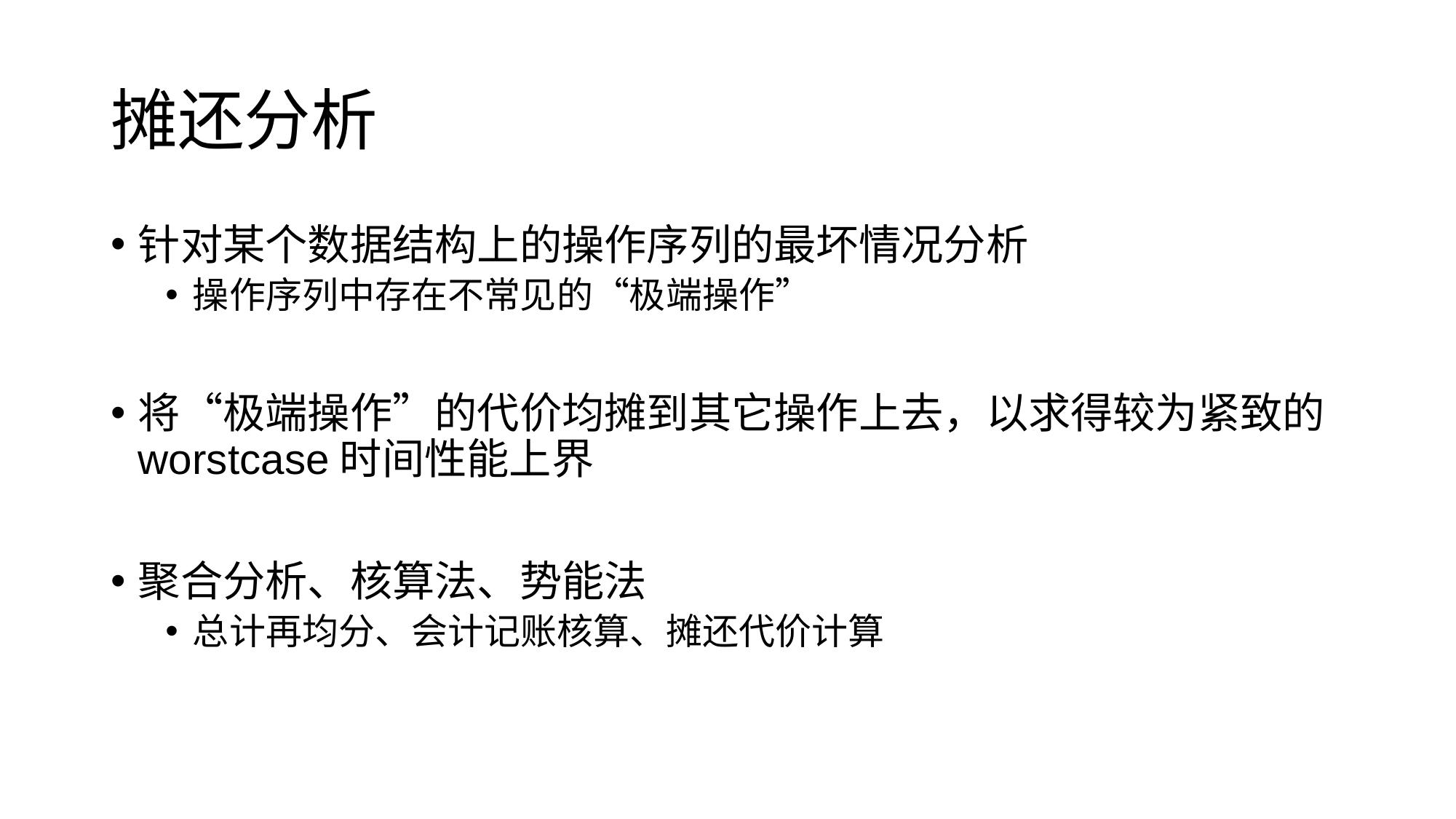

# 摊还分析
针对某个数据结构上的操作序列的最坏情况分析
操作序列中存在不常见的“极端操作”

将“极端操作”的代价均摊到其它操作上去，以求得较为紧致的worstcase时间性能上界

聚合分析、核算法、势能法
总计再均分、会计记账核算、摊还代价计算